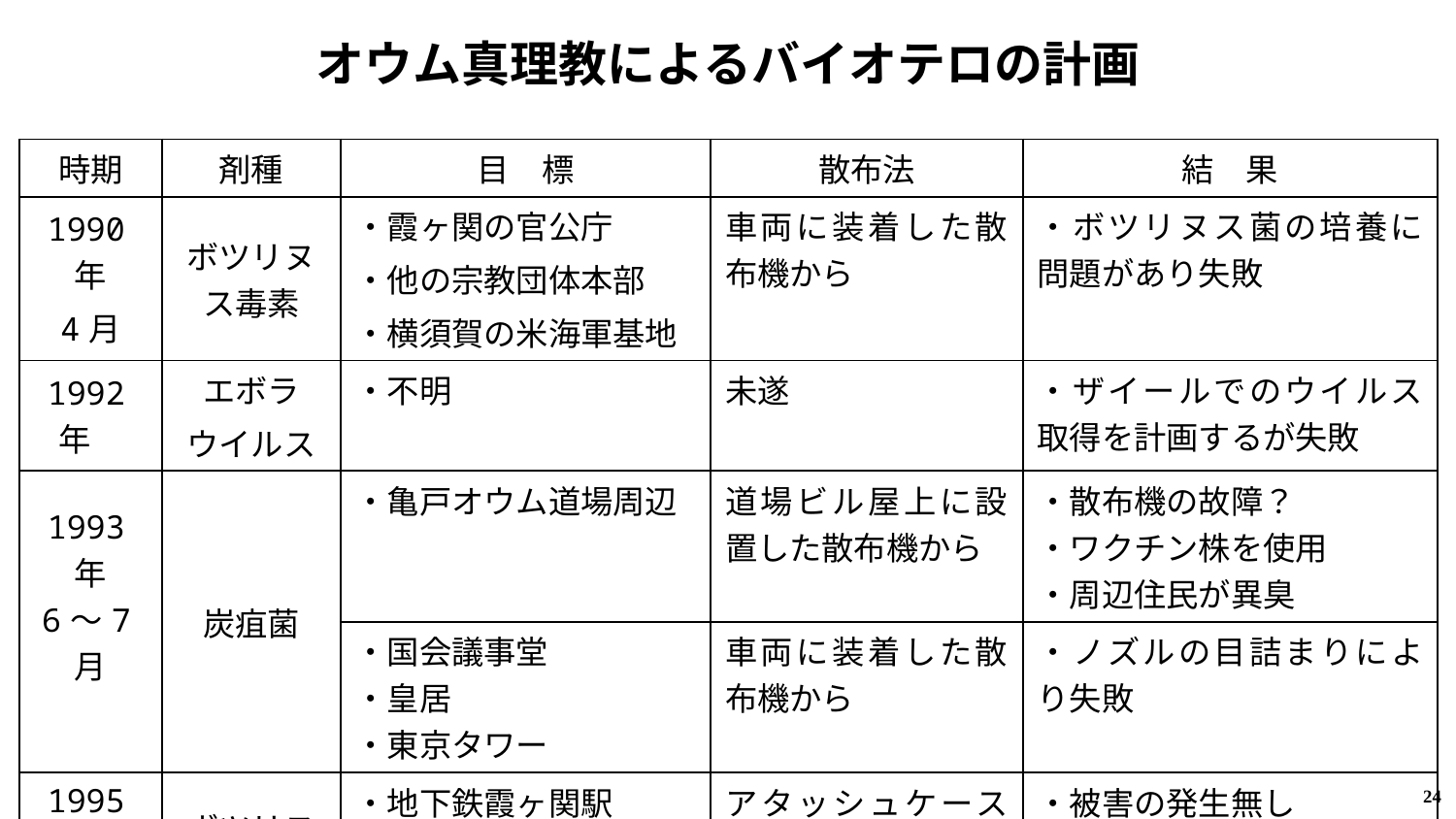

オウム真理教によるバイオテロの計画
| 時期 | 剤種 | 目　標 | 散布法 | 結　果 |
| --- | --- | --- | --- | --- |
| 1990年 4月 | ボツリヌス毒素 | ・霞ヶ関の官公庁 ・他の宗教団体本部 ・横須賀の米海軍基地 | 車両に装着した散布機から | ・ボツリヌス菌の培養に問題があり失敗 |
| 1992年 | エボラ ウイルス | ・不明 | 未遂 | ・ザイールでのウイルス取得を計画するが失敗 |
| 1993年 6～7月 | 炭疽菌 | ・亀戸オウム道場周辺 | 道場ビル屋上に設置した散布機から | ・散布機の故障？ ・ワクチン株を使用 ・周辺住民が異臭 |
|  |  | ・国会議事堂 ・皇居 ・東京タワー | 車両に装着した散布機から | ・ノズルの目詰まりにより失敗 |
| 1995年 3月 | ボツリヌス毒素 | ・地下鉄霞ヶ関駅 | アタッシュケースから | ・被害の発生無し |
24